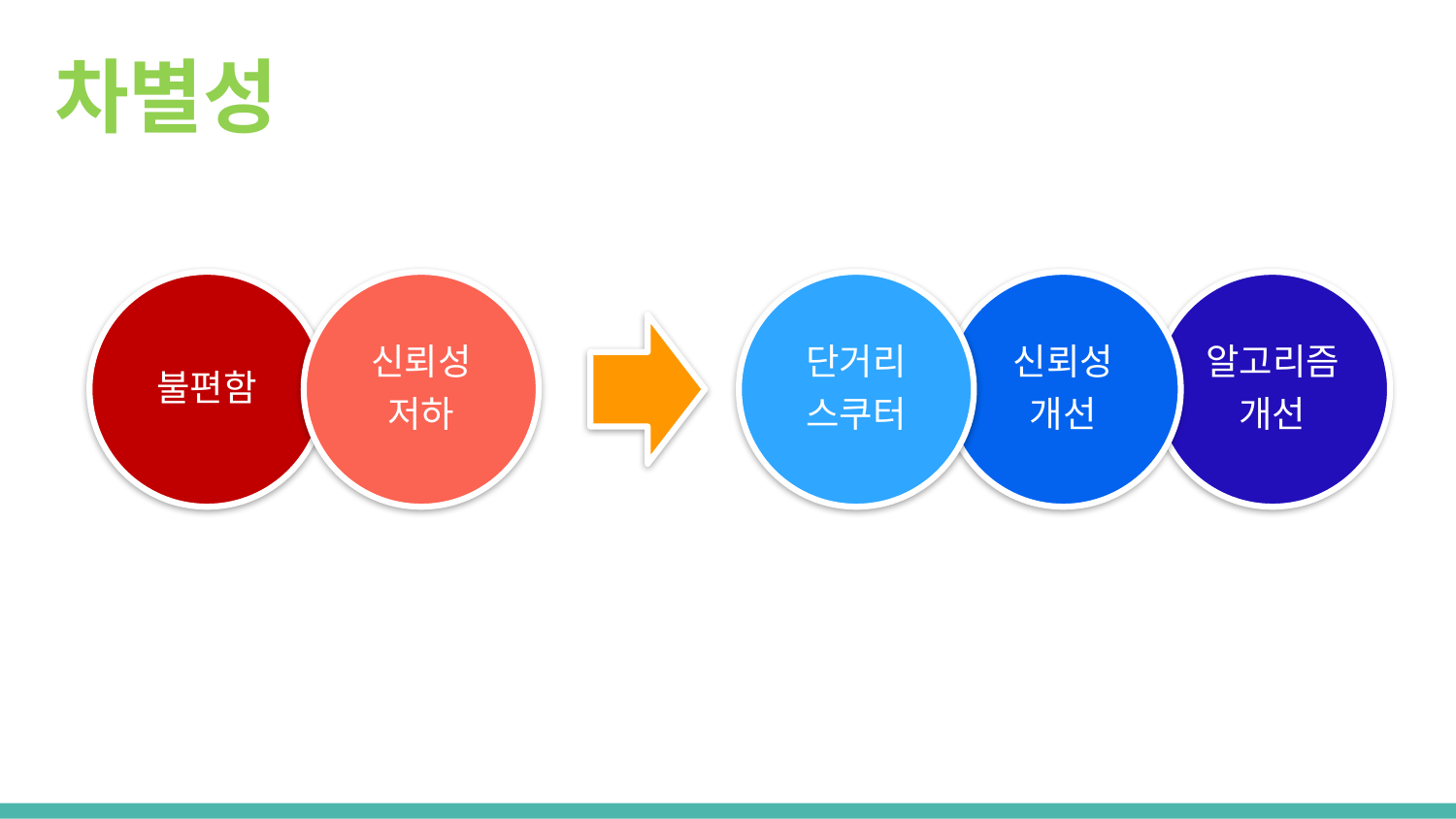

# 차별성
불편함
신뢰성
저하
단거리
스쿠터
신뢰성
개선
알고리즘
개선